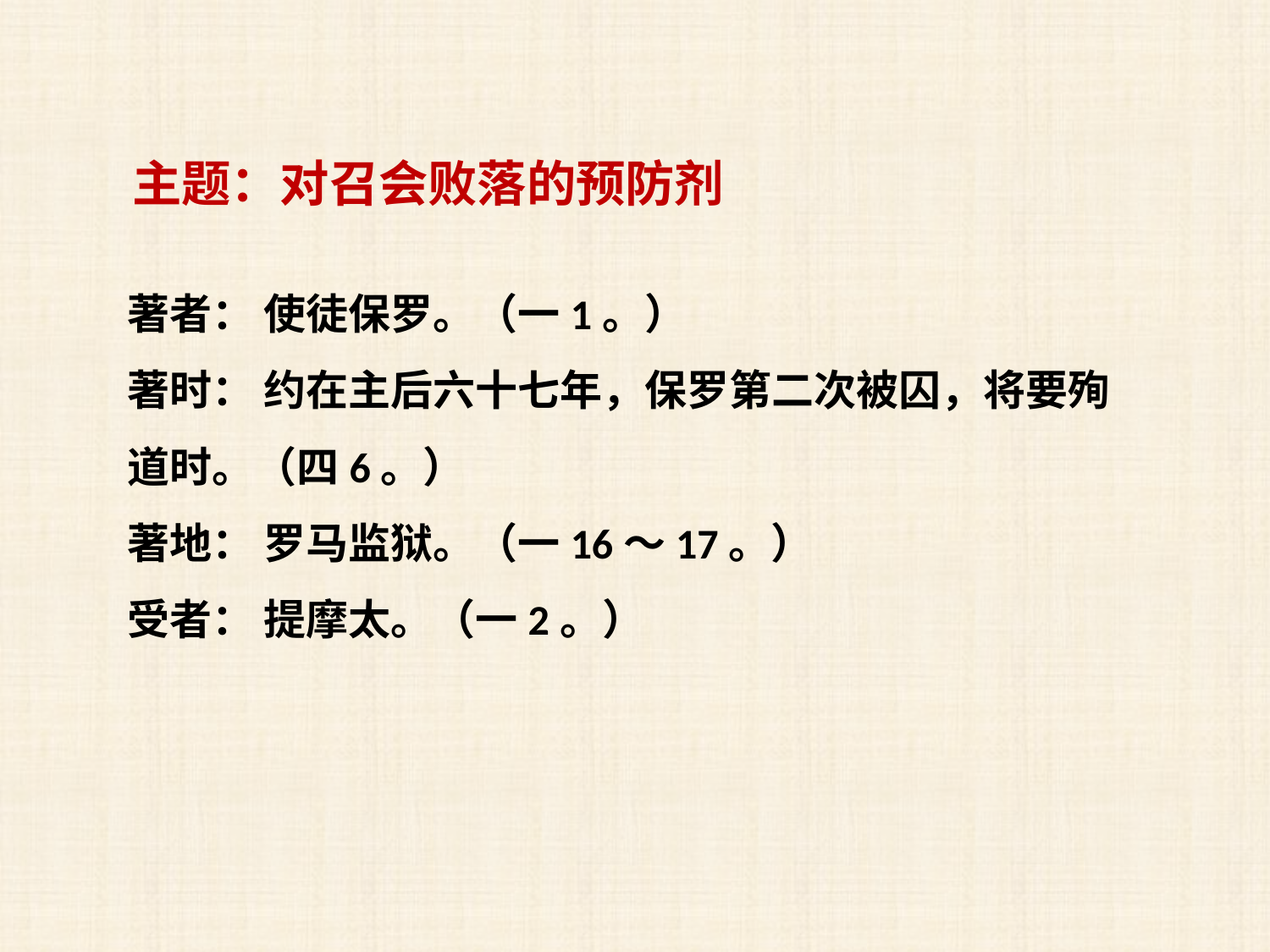

主题：对召会败落的预防剂
著者： 使徒保罗。（一1。）
著时： 约在主后六十七年，保罗第二次被囚，将要殉道时。（四6。）
著地： 罗马监狱。（一16～17。）
受者： 提摩太。（一2。）